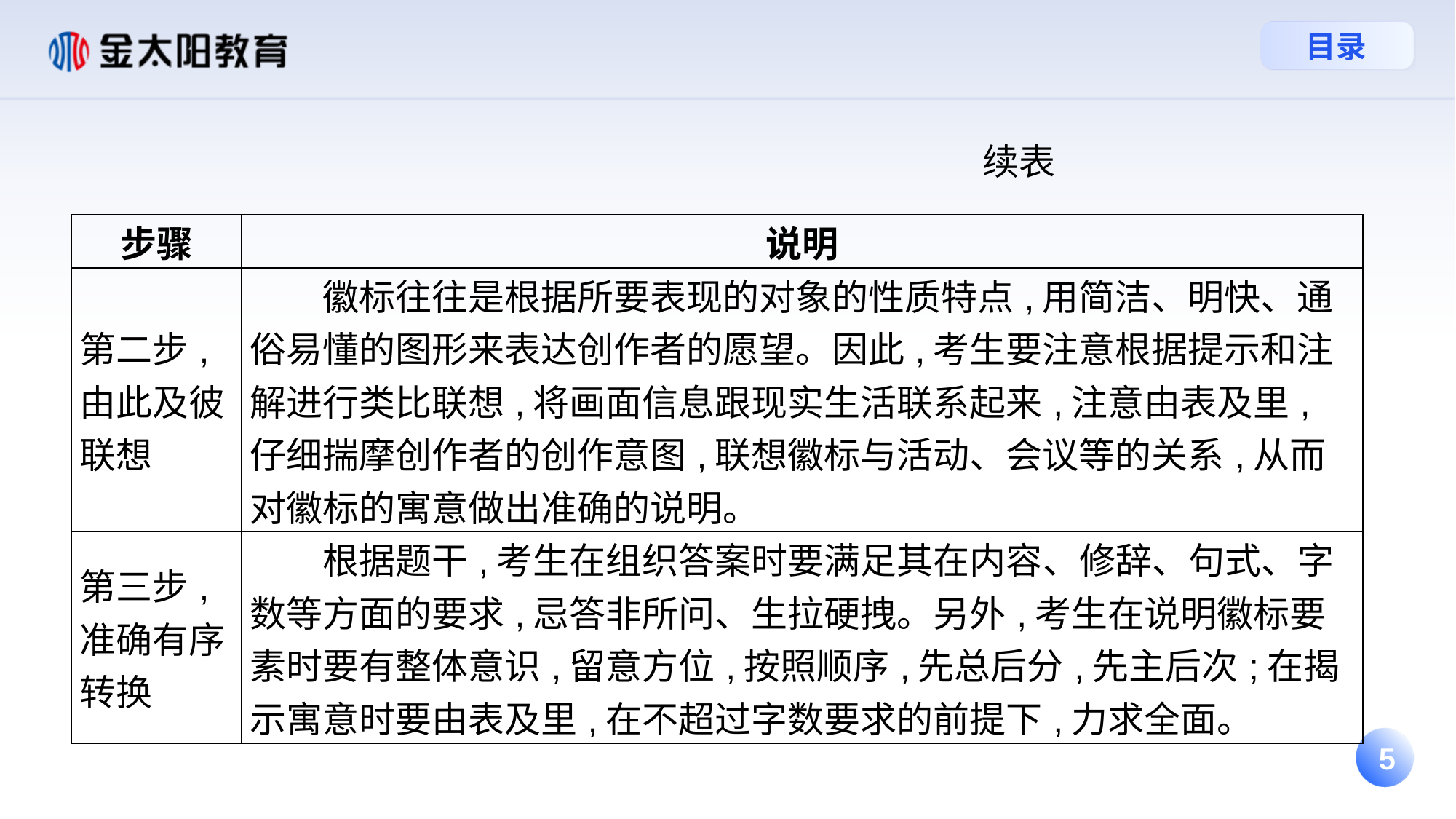

续表
| 步骤 | 说明 |
| --- | --- |
| 第二步,由此及彼联想 | 徽标往往是根据所要表现的对象的性质特点,用简洁、明快、通俗易懂的图形来表达创作者的愿望。因此,考生要注意根据提示和注解进行类比联想,将画面信息跟现实生活联系起来,注意由表及里,仔细揣摩创作者的创作意图,联想徽标与活动、会议等的关系,从而对徽标的寓意做出准确的说明。 |
| 第三步,准确有序转换 | 根据题干,考生在组织答案时要满足其在内容、修辞、句式、字数等方面的要求,忌答非所问、生拉硬拽。另外,考生在说明徽标要素时要有整体意识,留意方位,按照顺序,先总后分,先主后次;在揭示寓意时要由表及里,在不超过字数要求的前提下,力求全面。 |